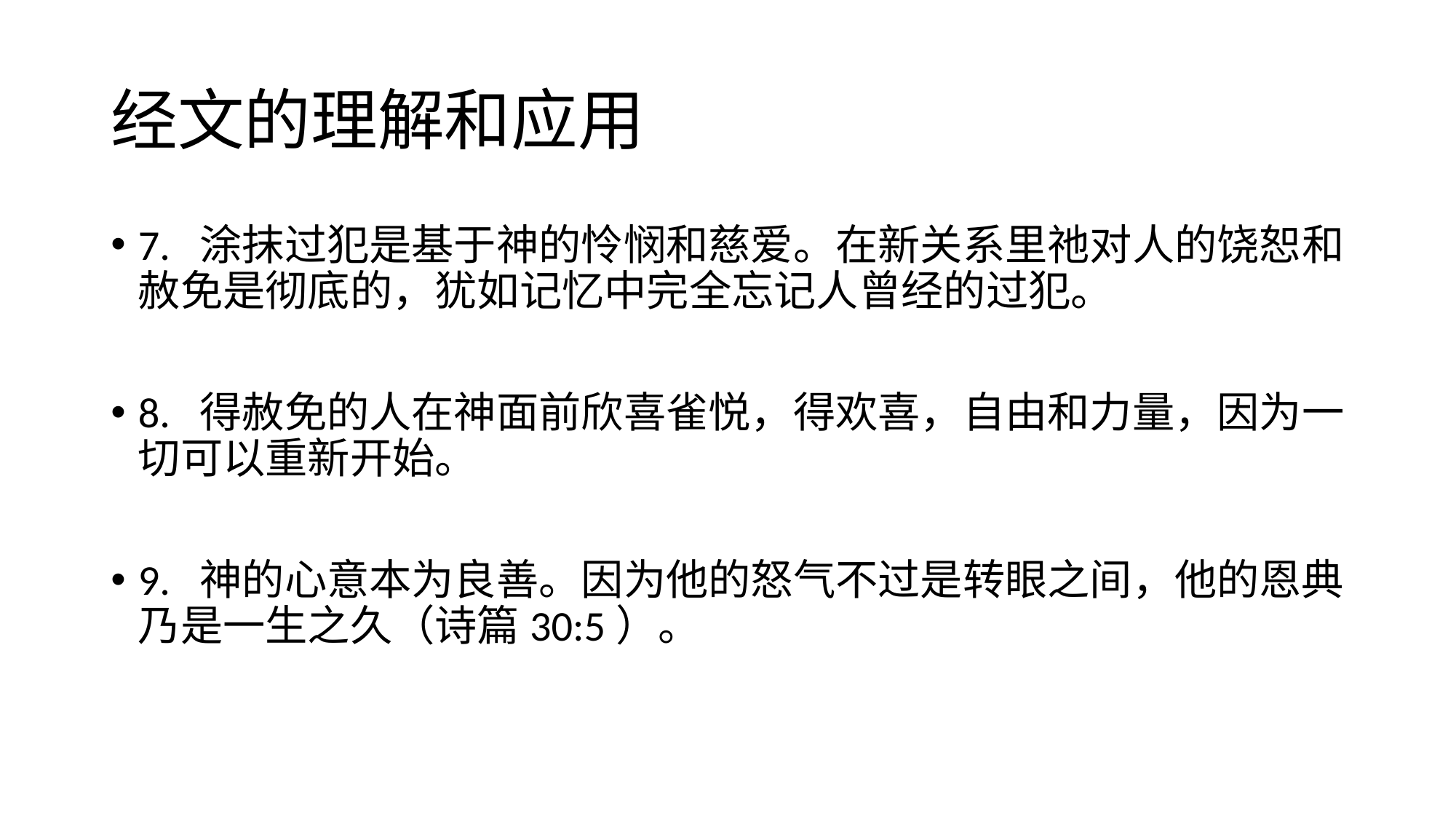

# 经文的理解和应用
7.  涂抹过犯是基于神的怜悯和慈爱。在新关系里祂对人的饶恕和赦免是彻底的，犹如记忆中完全忘记人曾经的过犯。

8.  得赦免的人在神面前欣喜雀悦，得欢喜，自由和力量，因为一切可以重新开始。

9.  神的心意本为良善。因为他的怒气不过是转眼之间，他的恩典乃是一生之久（诗篇30:5）。